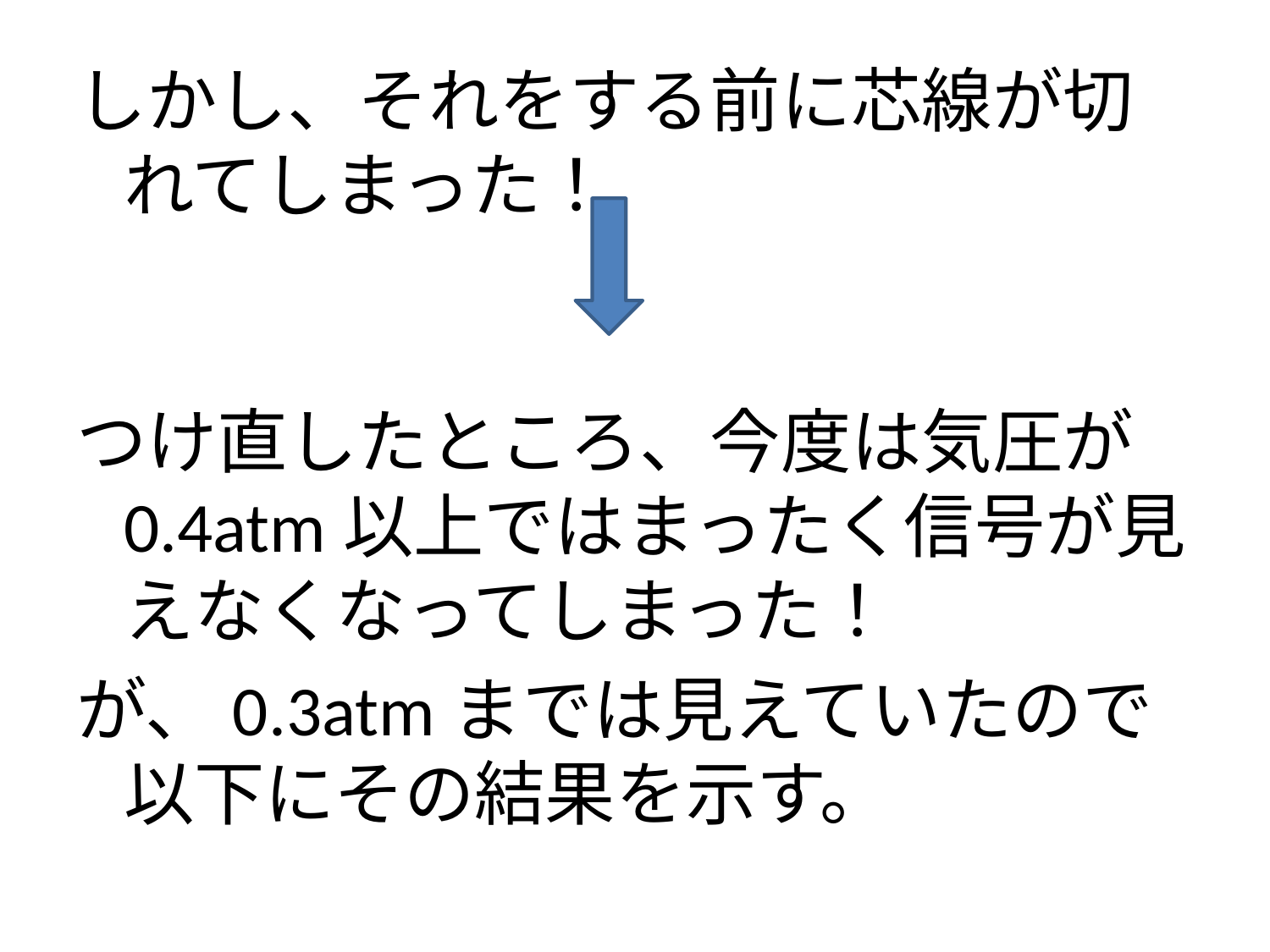

しかし、それをする前に芯線が切れてしまった！

つけ直したところ、今度は気圧が0.4atm以上ではまったく信号が見えなくなってしまった！
が、0.3atmまでは見えていたので以下にその結果を示す。